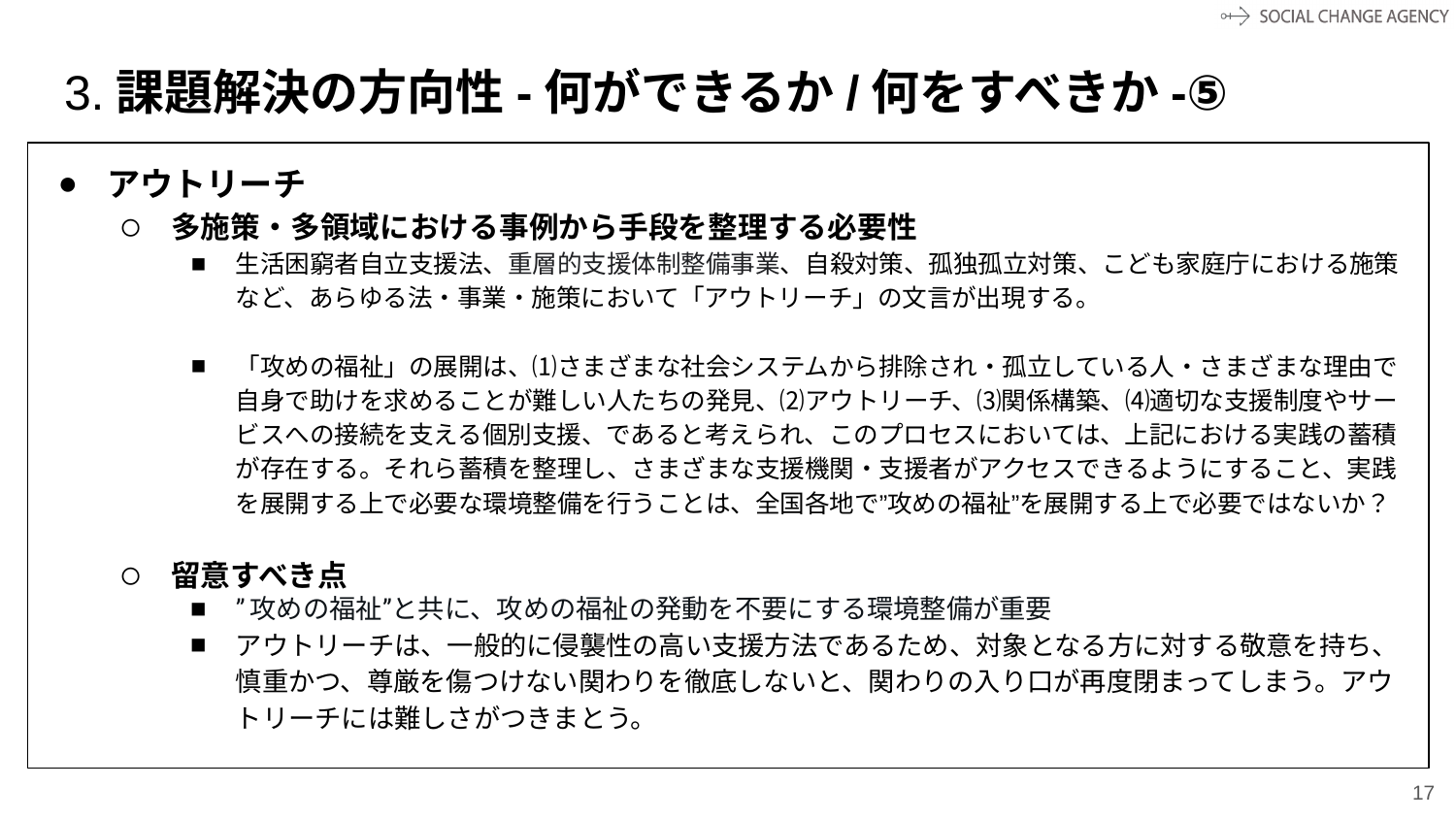

# 3.課題解決の方向性-何ができるか/何をすべきか-⑤

アウトリーチ
多施策・多領域における事例から手段を整理する必要性
生活困窮者自立支援法、重層的支援体制整備事業、自殺対策、孤独孤立対策、こども家庭庁における施策など、あらゆる法・事業・施策において「アウトリーチ」の文言が出現する。
「攻めの福祉」の展開は、⑴さまざまな社会システムから排除され・孤立している人・さまざまな理由で自身で助けを求めることが難しい人たちの発見、⑵アウトリーチ、⑶関係構築、⑷適切な支援制度やサービスへの接続を支える個別支援、であると考えられ、このプロセスにおいては、上記における実践の蓄積が存在する。それら蓄積を整理し、さまざまな支援機関・支援者がアクセスできるようにすること、実践を展開する上で必要な環境整備を行うことは、全国各地で”攻めの福祉”を展開する上で必要ではないか？
留意すべき点
”攻めの福祉”と共に、攻めの福祉の発動を不要にする環境整備が重要
アウトリーチは、一般的に侵襲性の高い支援方法であるため、対象となる方に対する敬意を持ち、慎重かつ、尊厳を傷つけない関わりを徹底しないと、関わりの入り口が再度閉まってしまう。アウトリーチには難しさがつきまとう。
17